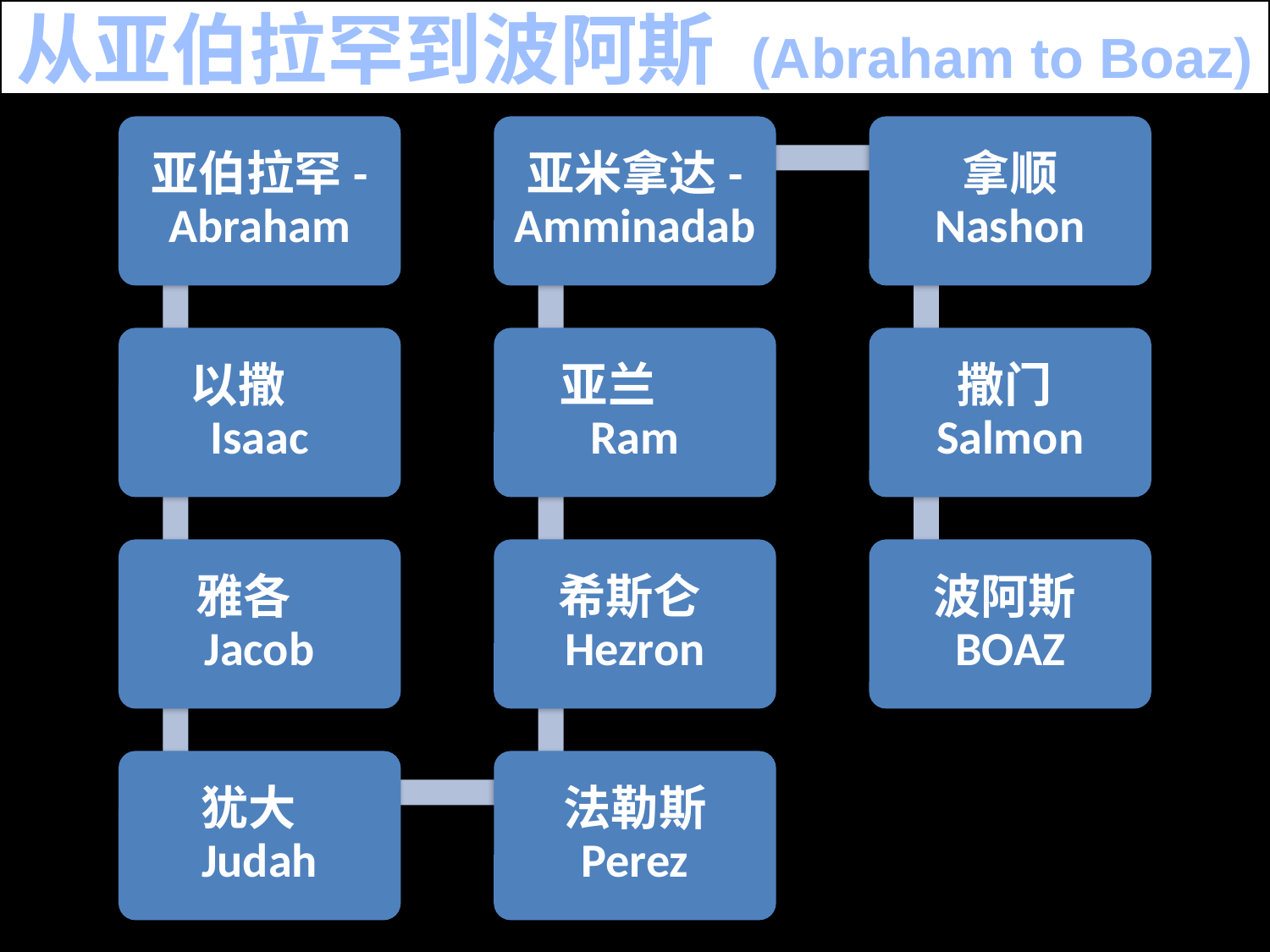

从亚伯拉罕到波阿斯 (Abraham to Boaz)
亚伯拉罕- Abraham
以撒     Isaac
雅各    Jacob
犹大   Judah
法勒斯 Perez
希斯仑  Hezron
亚兰      Ram
亚米拿达- Amminadab
拿顺 Nashon
撒门  Salmon
波阿斯BOAZ